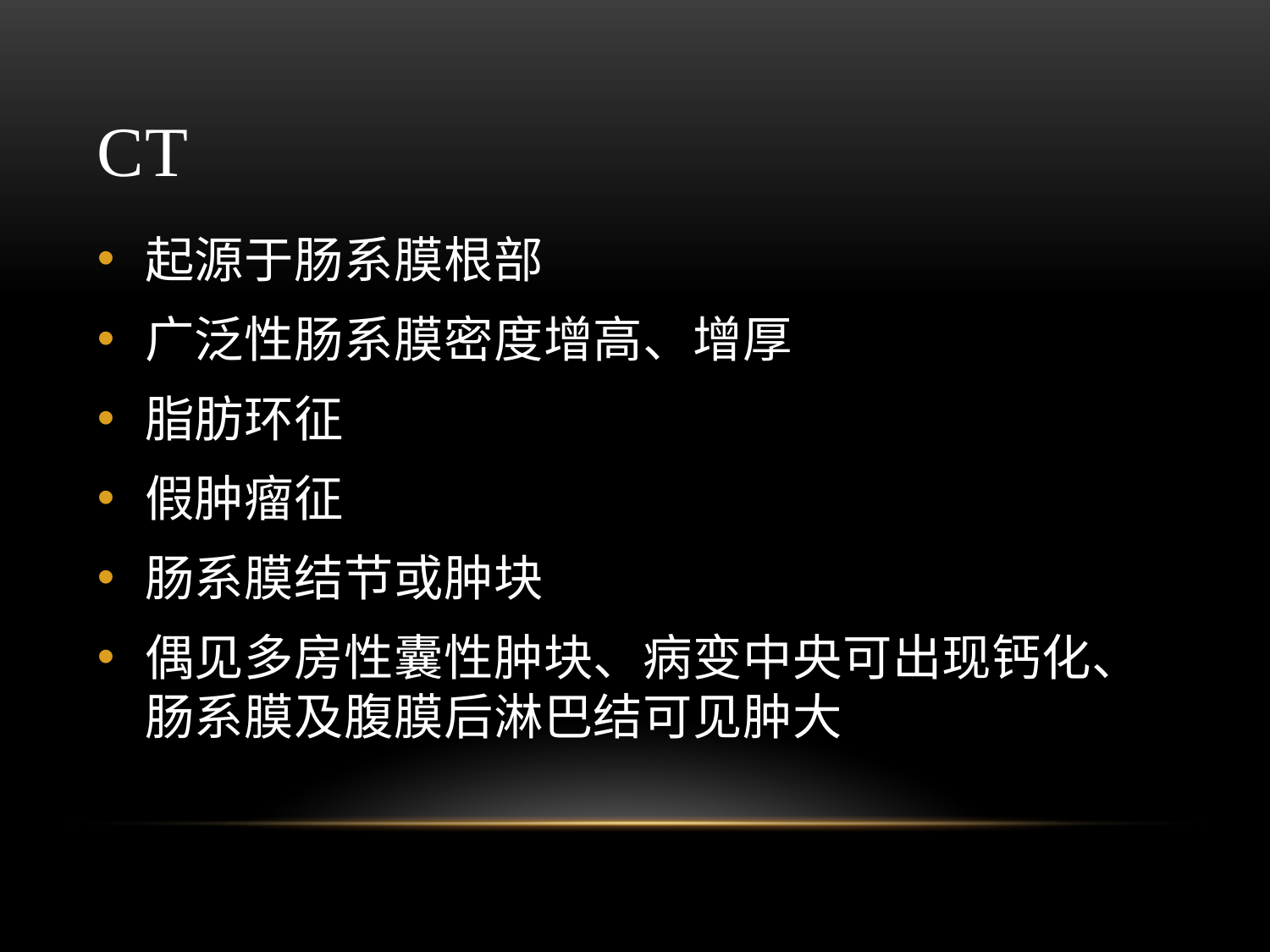

# CT
起源于肠系膜根部
广泛性肠系膜密度增高、增厚
脂肪环征
假肿瘤征
肠系膜结节或肿块
偶见多房性囊性肿块、病变中央可出现钙化、肠系膜及腹膜后淋巴结可见肿大